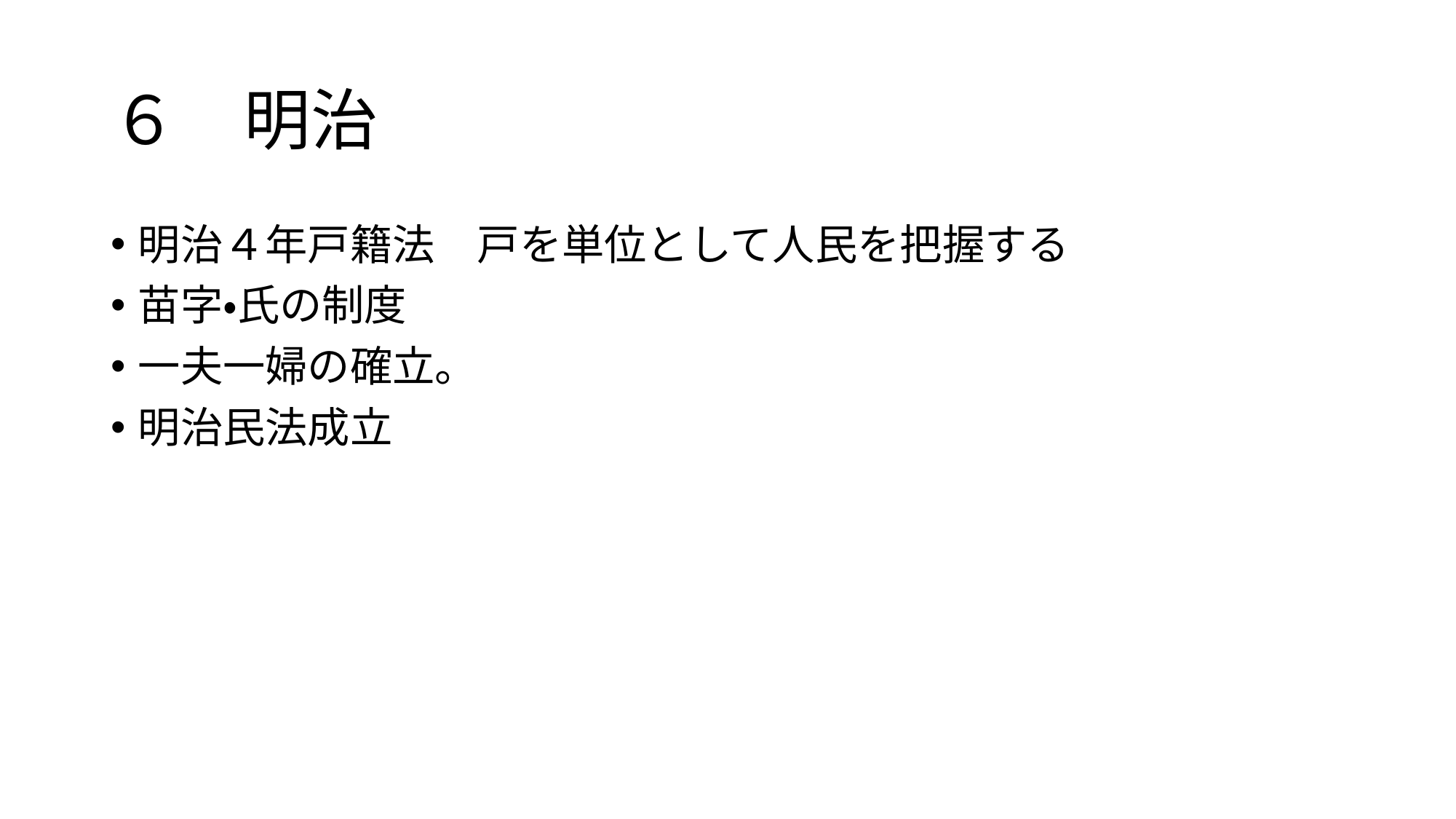

# ６　明治
明治４年戸籍法　戸を単位として人民を把握する
苗字・氏の制度
一夫一婦の確立。
明治民法成立